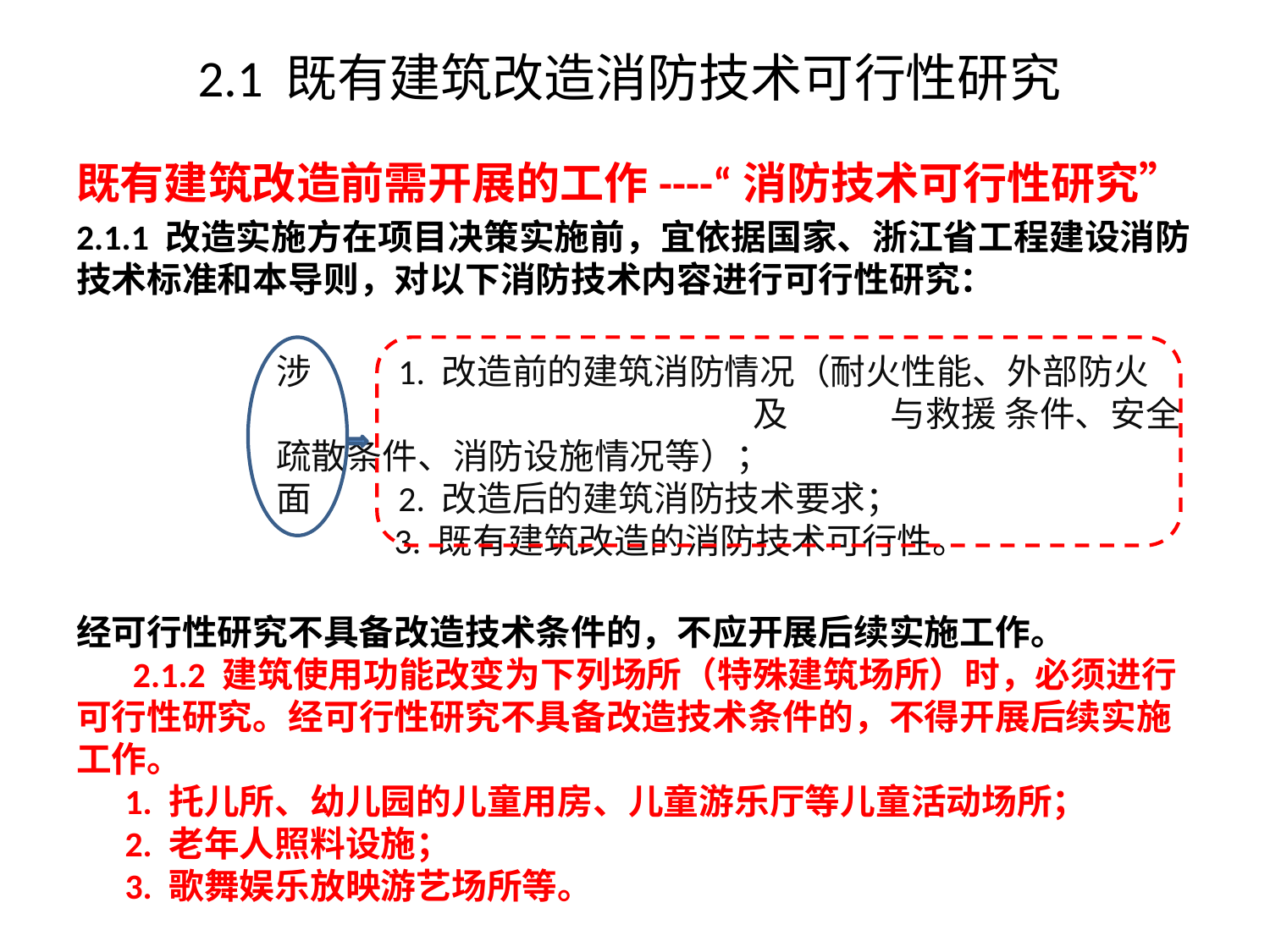

# 2.1 既有建筑改造消防技术可行性研究
既有建筑改造前需开展的工作----“消防技术可行性研究”
2.1.1 改造实施方在项目决策实施前，宜依据国家、浙江省工程建设消防技术标准和本导则，对以下消防技术内容进行可行性研究：
涉          1. 改造前的建筑消防情况（耐火性能、外部防火                                                                   及             与救援 条件、安全疏散条件、消防设施情况等）；
面          2. 改造后的建筑消防技术要求；
              3. 既有建筑改造的消防技术可行性。
经可行性研究不具备改造技术条件的，不应开展后续实施工作。
      2.1.2 建筑使用功能改变为下列场所（特殊建筑场所）时，必须进行可行性研究。经可行性研究不具备改造技术条件的，不得开展后续实施工作。
     1. 托儿所、幼儿园的儿童用房、儿童游乐厅等儿童活动场所；
     2. 老年人照料设施；
     3. 歌舞娱乐放映游艺场所等。